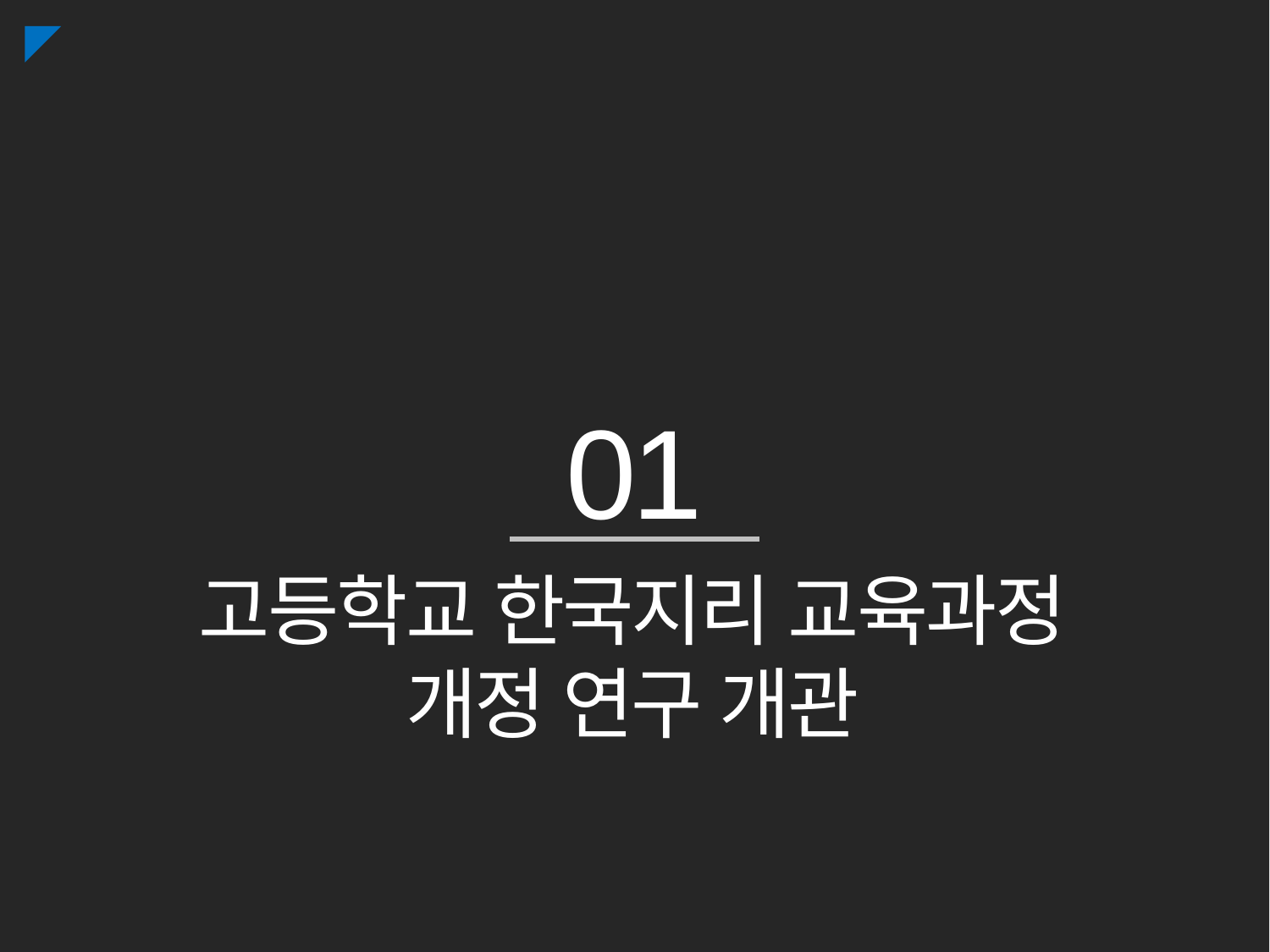

01
고등학교 한국지리 교육과정
개정 연구 개관